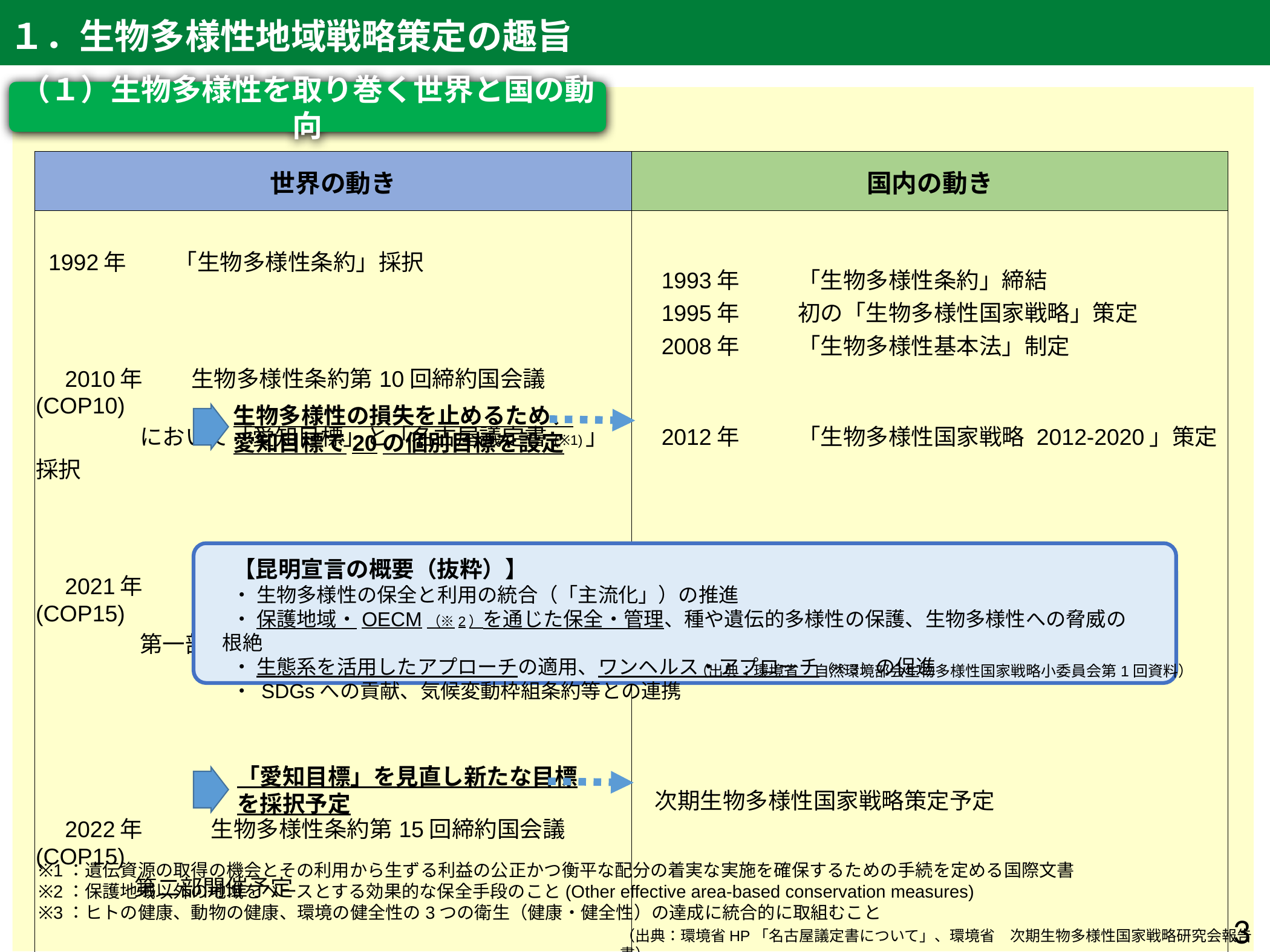

１．生物多様性地域戦略策定の趣旨
（１）生物多様性を取り巻く世界と国の動向

| 世界の動き | 国内の動き |
| --- | --- |
| 1992年 　「生物多様性条約」採択 　2010年　 生物多様性条約第10回締約国会議(COP10) において「愛知目標」と「名古屋議定書(※1)」採択 　2021年　 生物多様性条約第15回締約国会議(COP15) 第一部開催 　2022年　　　生物多様性条約第15回締約国会議(COP15) 第二部開催予定 | 1993年　 「生物多様性条約」締結 　1995年 　初の「生物多様性国家戦略」策定 　2008年 　「生物多様性基本法」制定 　2012年 　「生物多様性国家戦略 2012-2020」策定 　 　次期生物多様性国家戦略策定予定 |
生物多様性の損失を止めるため、
愛知目標で20の個別目標を設定

 【昆明宣言の概要（抜粋）】
 ・ 生物多様性の保全と利用の統合（「主流化」）の推進
 ・ 保護地域・OECM（※2）を通じた保全・管理、種や遺伝的多様性の保護、生物多様性への脅威の根絶
 ・ 生態系を活用したアプローチの適用、ワンヘルス・アプローチ（※3）の促進
 ・ SDGsへの貢献、気候変動枠組条約等との連携

（出典：環境省　自然環境部会生物多様性国家戦略小委員会第1回資料）
「愛知目標」を見直し新たな目標
を採択予定

※1：遺伝資源の取得の機会とその利用から生ずる利益の公正かつ衡平な配分の着実な実施を確保するための手続を定める国際文書
※2：保護地域以外の地域をベースとする効果的な保全手段のこと(Other effective area-based conservation measures)
※3：ヒトの健康、動物の健康、環境の健全性の3つの衛生（健康・健全性）の達成に統合的に取組むこと
3
（出典：環境省HP「名古屋議定書について」、環境省　次期生物多様性国家戦略研究会報告書）